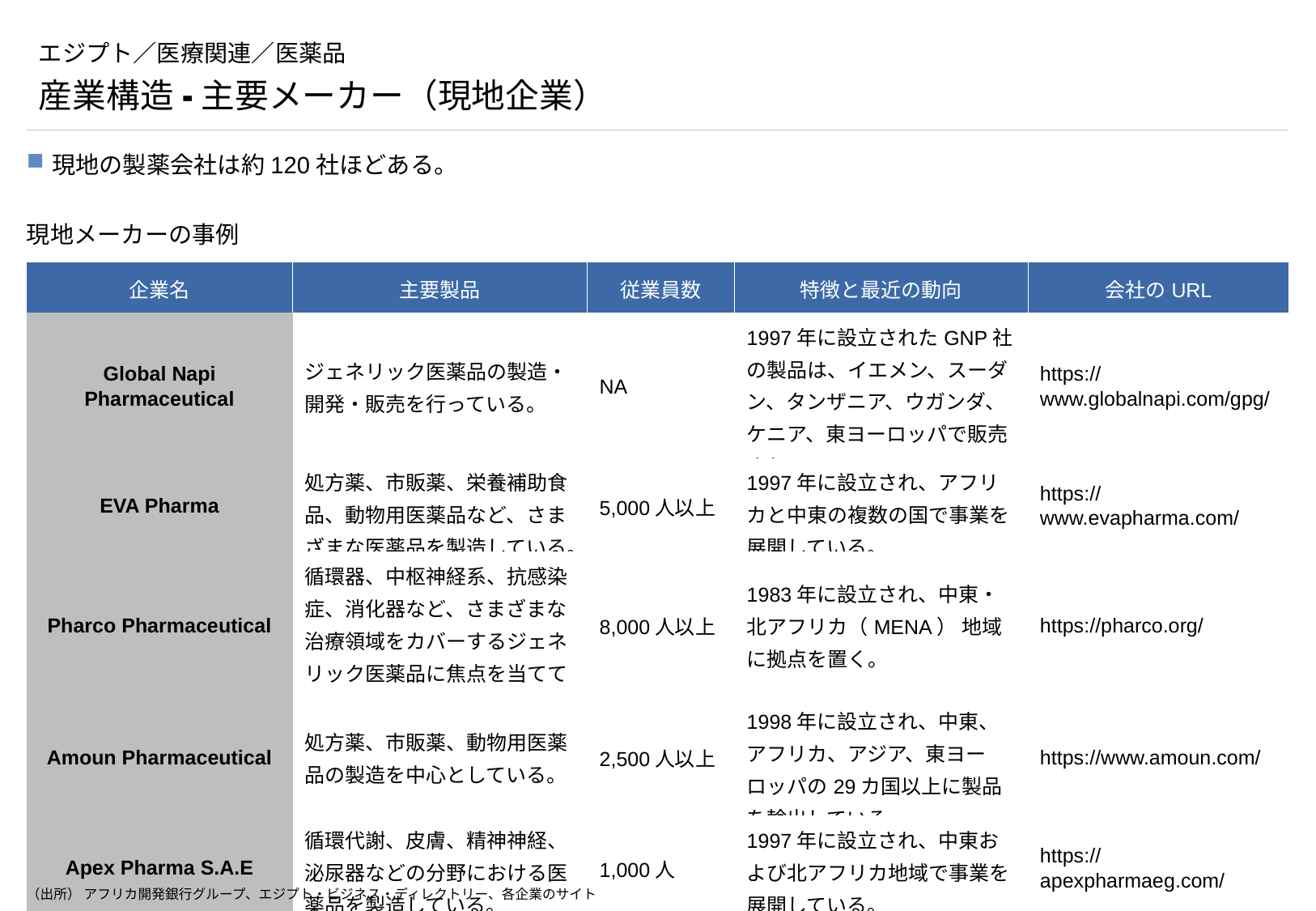

# エジプト／医療関連／医薬品
産業構造-主要メーカー（現地企業）
現地の製薬会社は約120社ほどある。
現地メーカーの事例
| 企業名 | 主要製品 | 従業員数 | 特徴と最近の動向 | 会社のURL |
| --- | --- | --- | --- | --- |
| Global Napi Pharmaceutical | ジェネリック医薬品の製造・開発・販売を行っている。 | NA | 1997年に設立されたGNP社の製品は、イエメン、スーダン、タンザニア、ウガンダ、ケニア、東ヨーロッパで販売されている。 | https://www.globalnapi.com/gpg/ |
| EVA Pharma | 処方薬、市販薬、栄養補助食品、動物用医薬品など、さまざまな医薬品を製造している。 | 5,000人以上 | 1997年に設立され、アフリカと中東の複数の国で事業を展開している。 | https://www.evapharma.com/ |
| Pharco Pharmaceutical | 循環器、中枢神経系、抗感染症、消化器など、さまざまな治療領域をカバーするジェネリック医薬品に焦点を当てている。 | 8,000人以上 | 1983年に設立され、中東・北アフリカ（MENA） 地域に拠点を置く。 | https://pharco.org/ |
| Amoun Pharmaceutical | 処方薬、市販薬、動物用医薬品の製造を中心としている。 | 2,500人以上 | 1998年に設立され、中東、アフリカ、アジア、東ヨーロッパの29カ国以上に製品を輸出している。 | https://www.amoun.com/ |
| Apex Pharma S.A.E | 循環代謝、皮膚、精神神経、泌尿器などの分野における医薬品を製造している。 | 1,000人 | 1997年に設立され、中東および北アフリカ地域で事業を展開している。 | https://apexpharmaeg.com/ |

（出所） アフリカ開発銀行グループ、エジプト・ビジネス・ディレクトリー、各企業のサイト